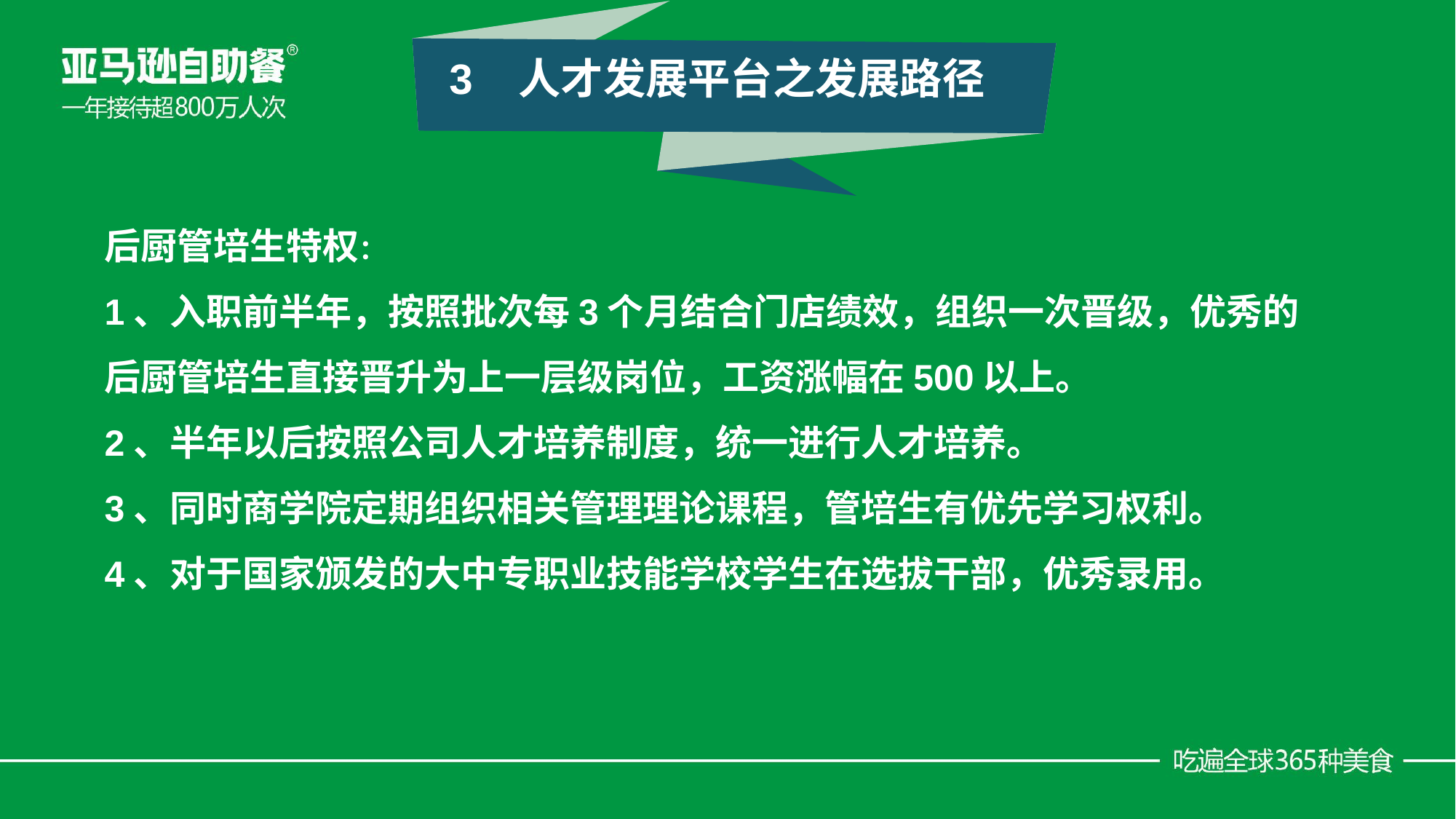

3   人才发展平台之发展路径
后厨管培生特权：
1、入职前半年，按照批次每3个月结合门店绩效，组织一次晋级，优秀的后厨管培生直接晋升为上一层级岗位，工资涨幅在500以上。
2、半年以后按照公司人才培养制度，统一进行人才培养。
3、同时商学院定期组织相关管理理论课程，管培生有优先学习权利。
4、对于国家颁发的大中专职业技能学校学生在选拔干部，优秀录用。